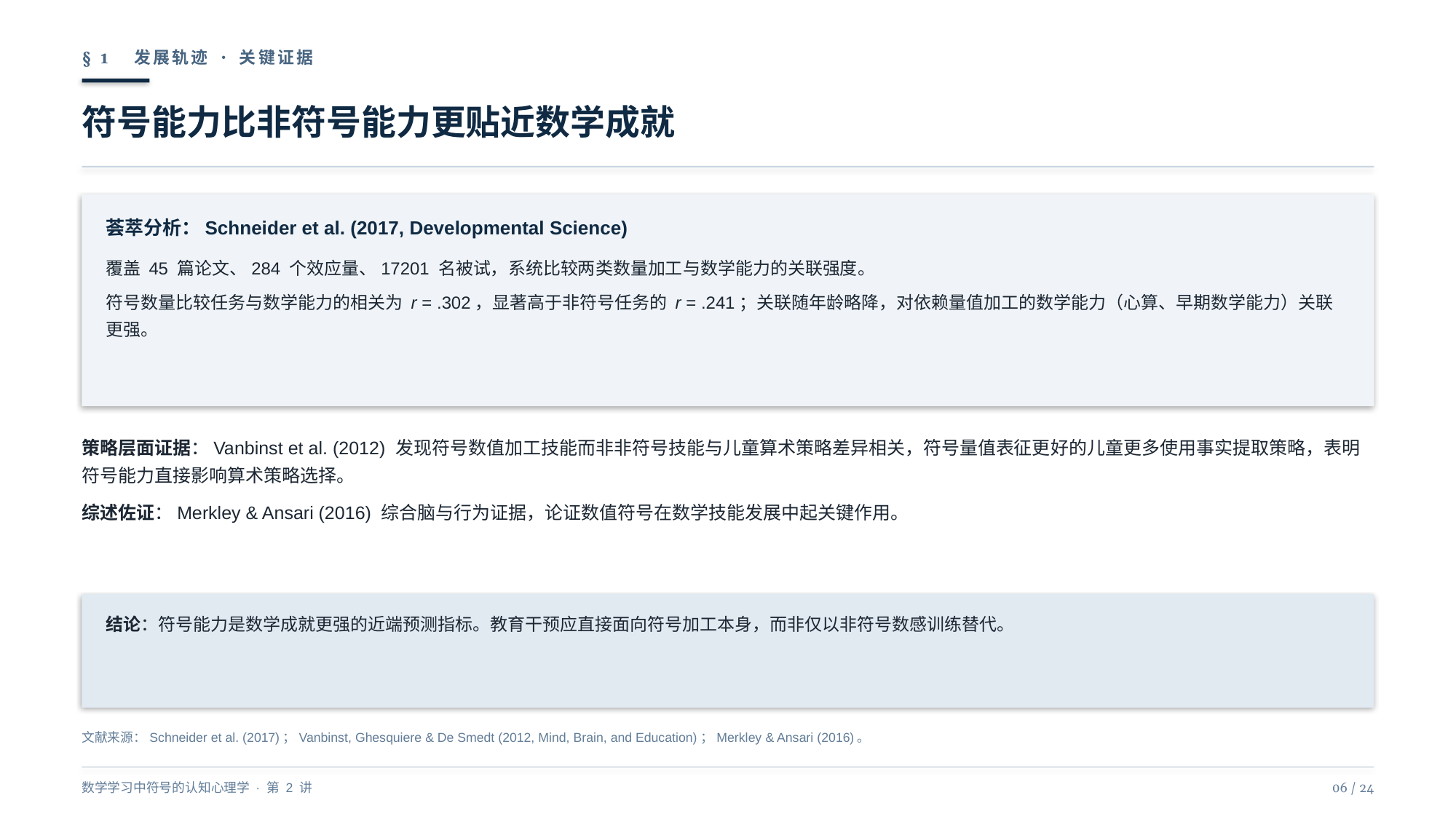

§ 1　发展轨迹 · 关键证据

符号能力比非符号能力更贴近数学成就

荟萃分析：Schneider et al. (2017, Developmental Science)
覆盖 45 篇论文、284 个效应量、17201 名被试，系统比较两类数量加工与数学能力的关联强度。
符号数量比较任务与数学能力的相关为 r = .302，显著高于非符号任务的 r = .241；关联随年龄略降，对依赖量值加工的数学能力（心算、早期数学能力）关联更强。
策略层面证据：Vanbinst et al. (2012) 发现符号数值加工技能而非非符号技能与儿童算术策略差异相关，符号量值表征更好的儿童更多使用事实提取策略，表明符号能力直接影响算术策略选择。
综述佐证：Merkley & Ansari (2016) 综合脑与行为证据，论证数值符号在数学技能发展中起关键作用。

结论：符号能力是数学成就更强的近端预测指标。教育干预应直接面向符号加工本身，而非仅以非符号数感训练替代。
文献来源：Schneider et al. (2017)；Vanbinst, Ghesquiere & De Smedt (2012, Mind, Brain, and Education)；Merkley & Ansari (2016)。

数学学习中符号的认知心理学 · 第 2 讲
06 / 24